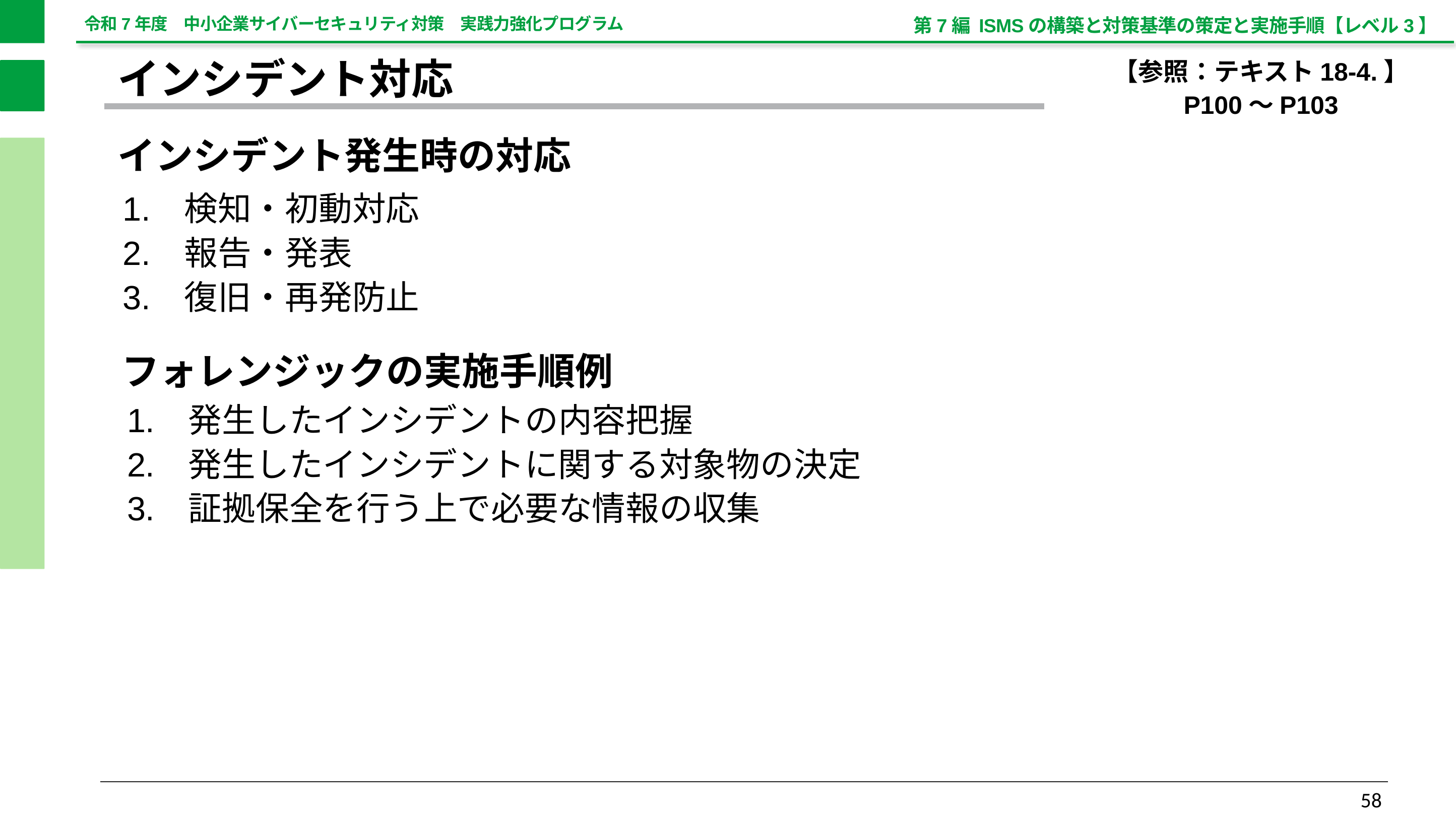

第7編 ISMSの構築と対策基準の策定と実施手順【レベル3】
【参照：テキスト18-4.】
P100～P103
インシデント対応
インシデント発生時の対応
検知・初動対応
報告・発表
復旧・再発防止

フォレンジックの実施手順例
発生したインシデントの内容把握
発生したインシデントに関する対象物の決定
証拠保全を行う上で必要な情報の収集